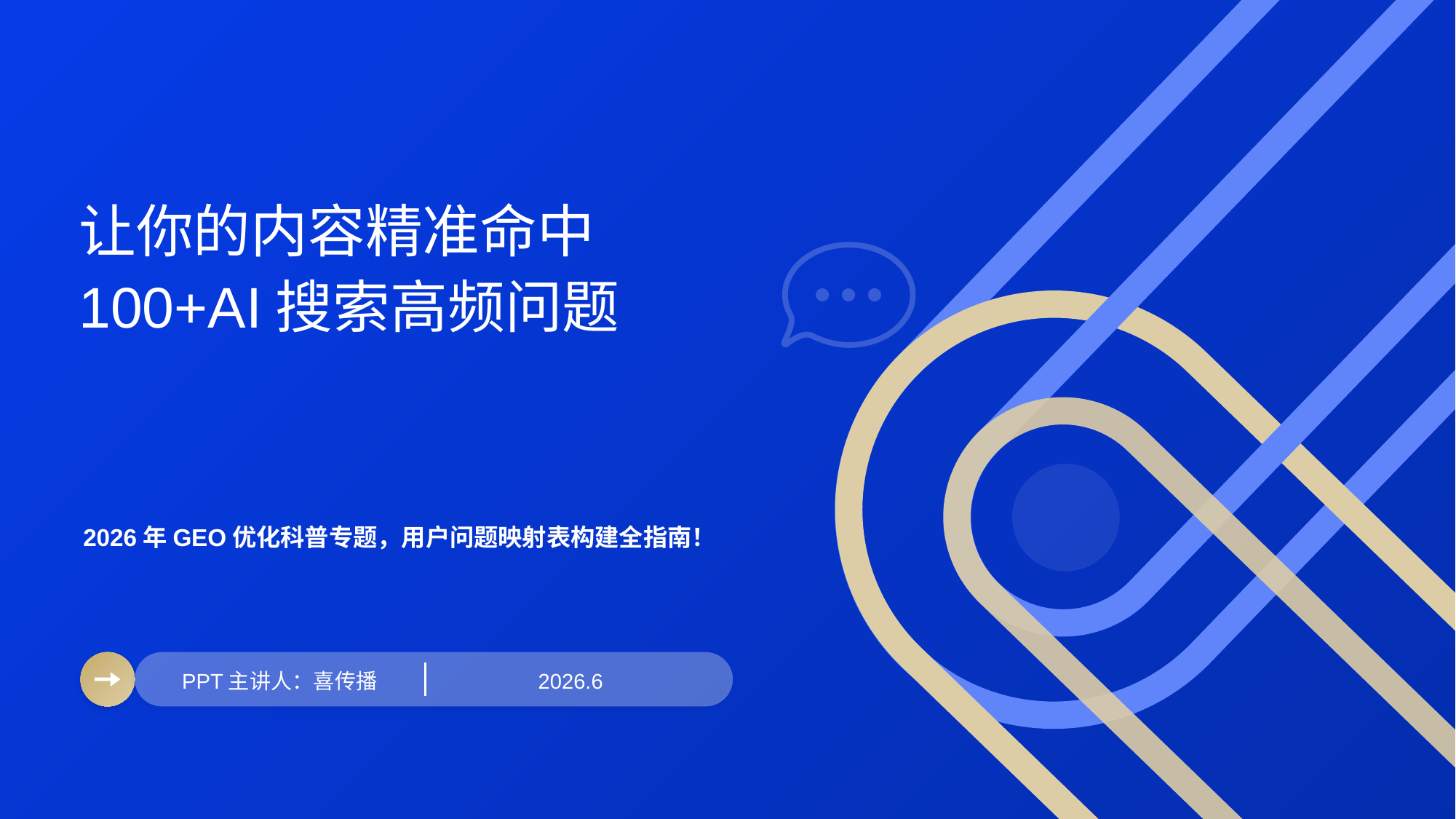

让你的内容精准命中100+AI搜索高频问题

2026年GEO优化科普专题，用户问题映射表构建全指南！

PPT主讲人：喜传播
2026.6